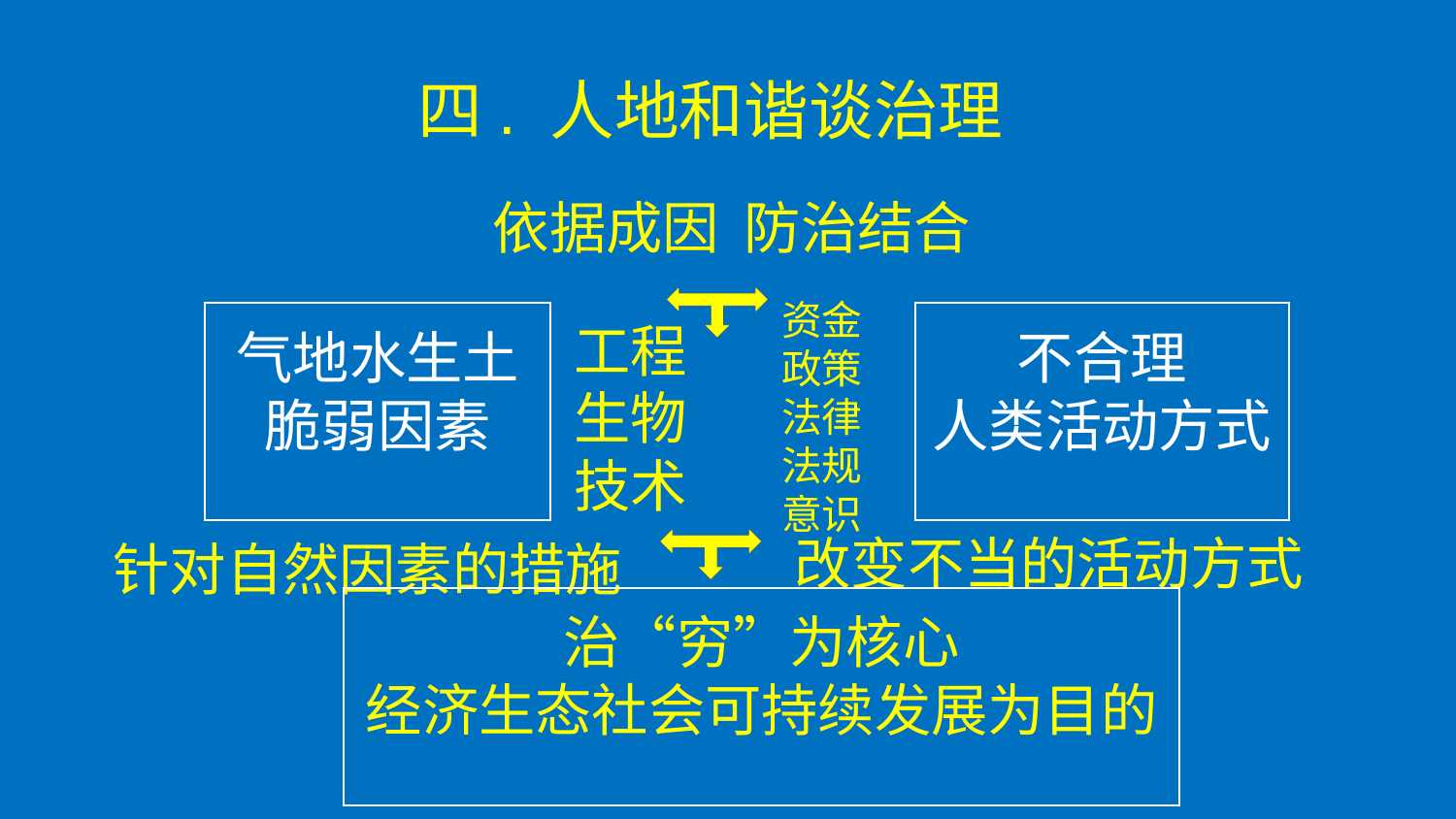

四. 人地和谐谈治理

依据成因  防治结合

资金
政策
法律
法规
意识
气地水生土
脆弱因素

不合理
人类活动方式

工程
生物
技术
改变不当的活动方式
针对自然因素的措施

治“穷”为核心
经济生态社会可持续发展为目的